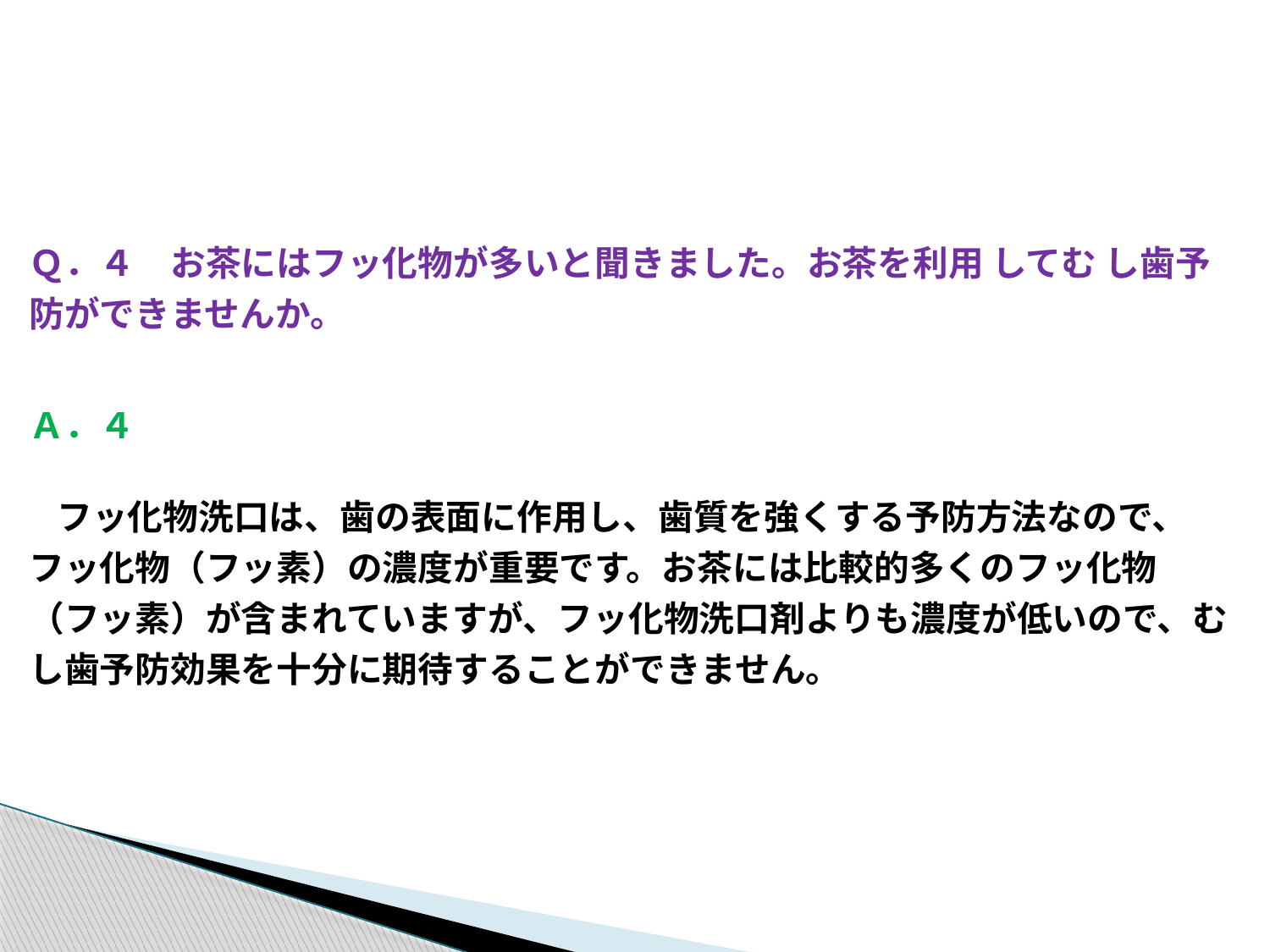

Ｑ．４　お茶にはフッ化物が多いと聞きました。お茶を利用 してむ し歯予防ができませんか。

Ａ．４

　フッ化物洗口は、歯の表面に作用し、歯質を強くする予防方法なので、フッ化物（フッ素）の濃度が重要です。お茶には比較的多くのフッ化物（フッ素）が含まれていますが、フッ化物洗口剤よりも濃度が低いので、むし歯予防効果を十分に期待することができません。